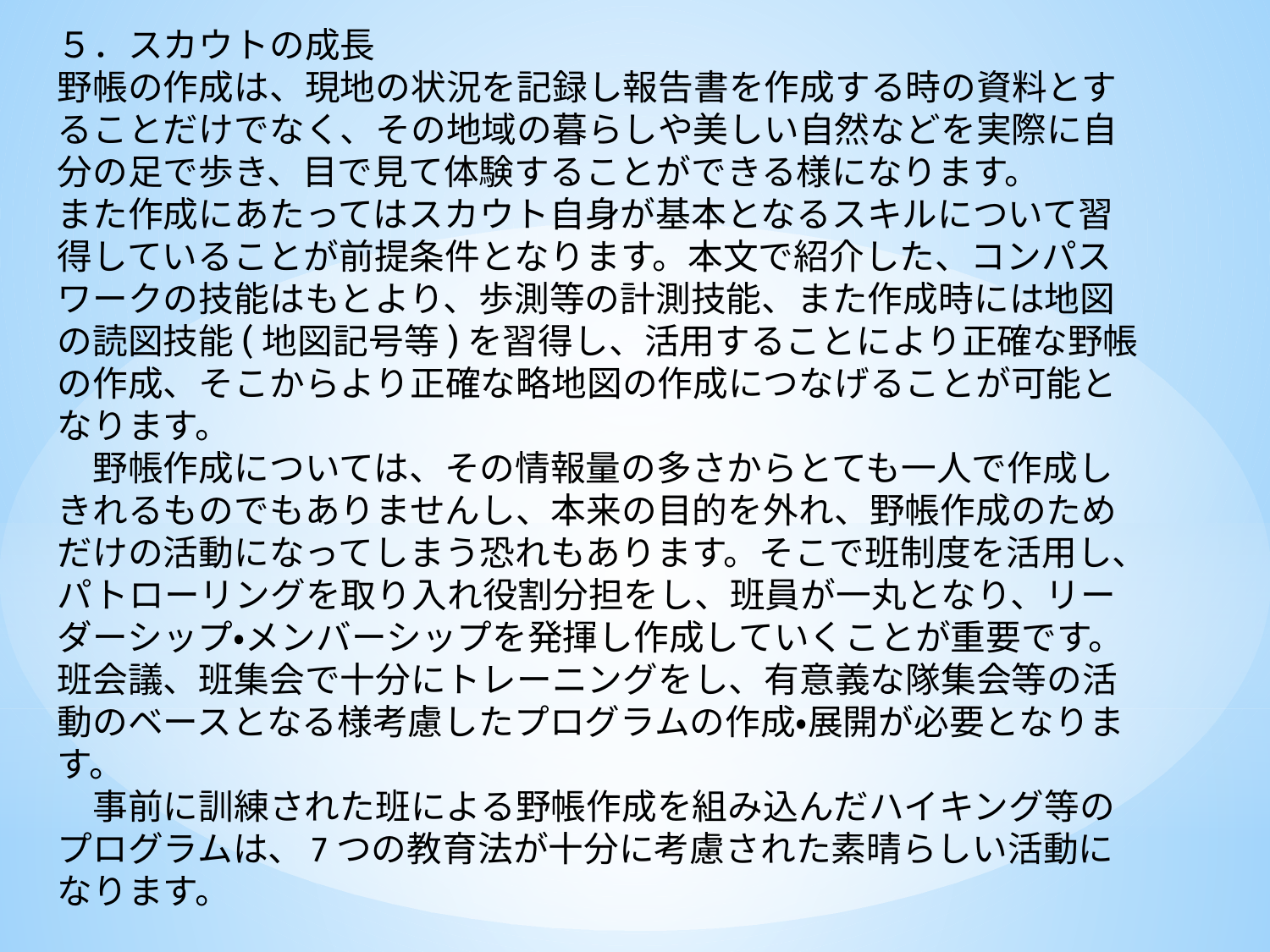

５．スカウトの成長
野帳の作成は、現地の状況を記録し報告書を作成する時の資料とすることだけでなく、その地域の暮らしや美しい自然などを実際に自分の足で歩き、目で見て体験することができる様になります。
また作成にあたってはスカウト自身が基本となるスキルについて習得していることが前提条件となります。本文で紹介した、コンパスワークの技能はもとより、歩測等の計測技能、また作成時には地図の読図技能(地図記号等)を習得し、活用することにより正確な野帳の作成、そこからより正確な略地図の作成につなげることが可能となります。
　野帳作成については、その情報量の多さからとても一人で作成しきれるものでもありませんし、本来の目的を外れ、野帳作成のためだけの活動になってしまう恐れもあります。そこで班制度を活用し、パトローリングを取り入れ役割分担をし、班員が一丸となり、リーダーシップ・メンバーシップを発揮し作成していくことが重要です。班会議、班集会で十分にトレーニングをし、有意義な隊集会等の活動のベースとなる様考慮したプログラムの作成・展開が必要となります。
　事前に訓練された班による野帳作成を組み込んだハイキング等のプログラムは、7つの教育法が十分に考慮された素晴らしい活動になります。